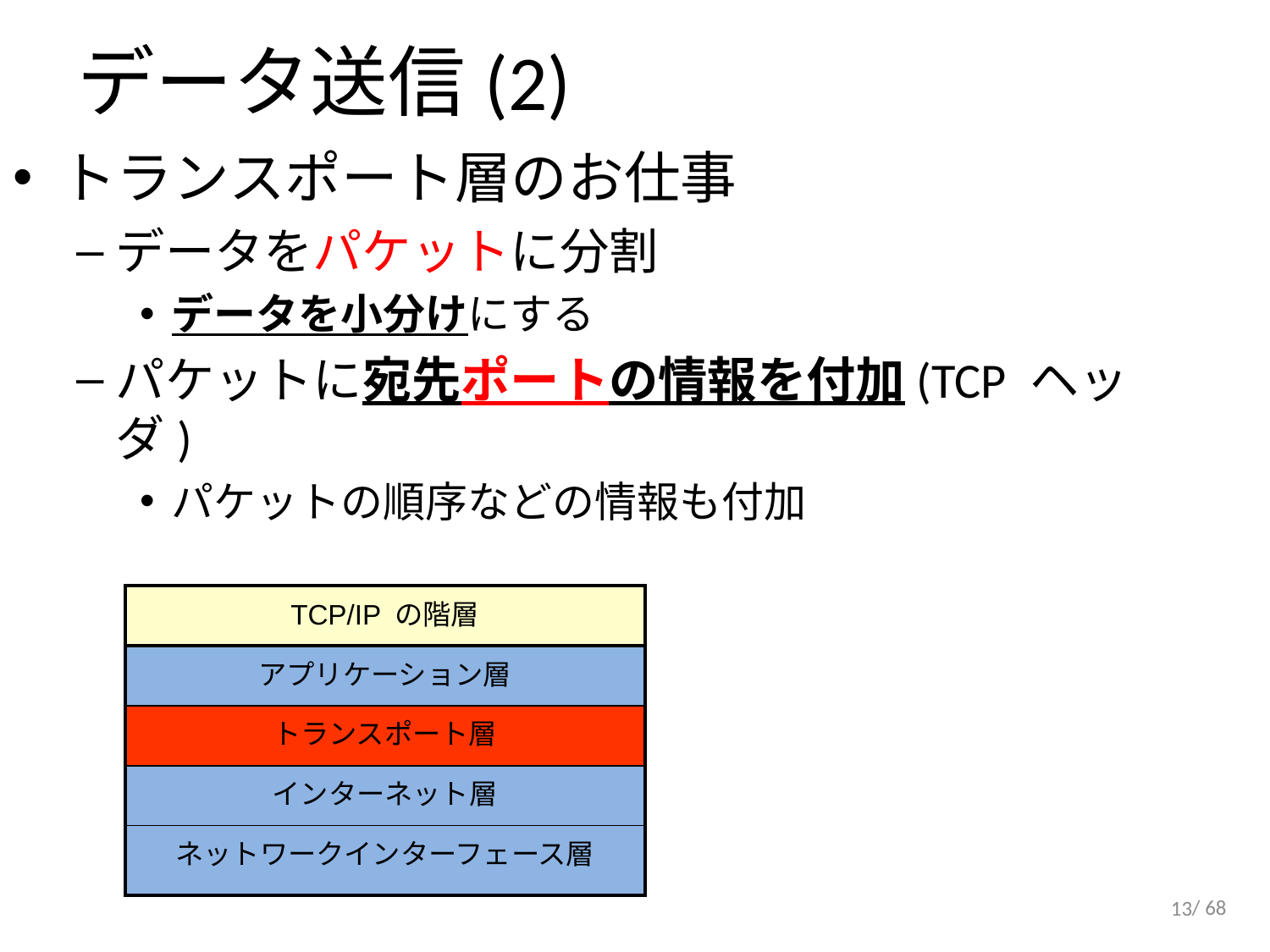

# データ送信(2)
トランスポート層のお仕事
データをパケットに分割
データを小分けにする
パケットに宛先ポートの情報を付加(TCP ヘッダ)
パケットの順序などの情報も付加
| TCP/IP の階層 |
| --- |
| アプリケーション層 |
| トランスポート層 |
| インターネット層 |
| ネットワークインターフェース層 |
13